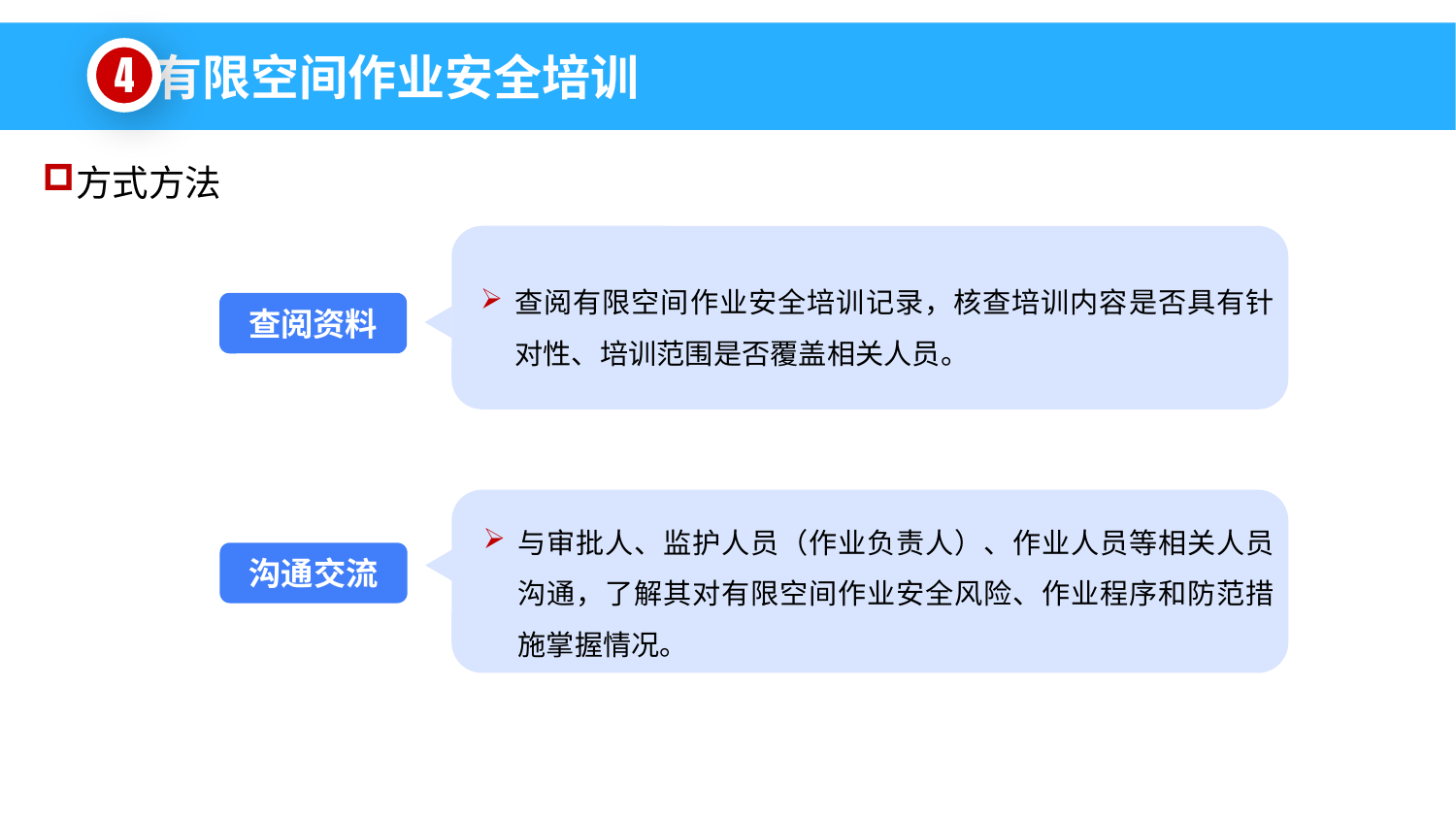

有限空间作业安全培训

4
方式方法

查阅有限空间作业安全培训记录，核查培训内容是否具有针对性、培训范围是否覆盖相关人员。
查阅资料

与审批人、监护人员（作业负责人）、作业人员等相关人员沟通，了解其对有限空间作业安全风险、作业程序和防范措施掌握情况。
沟通交流